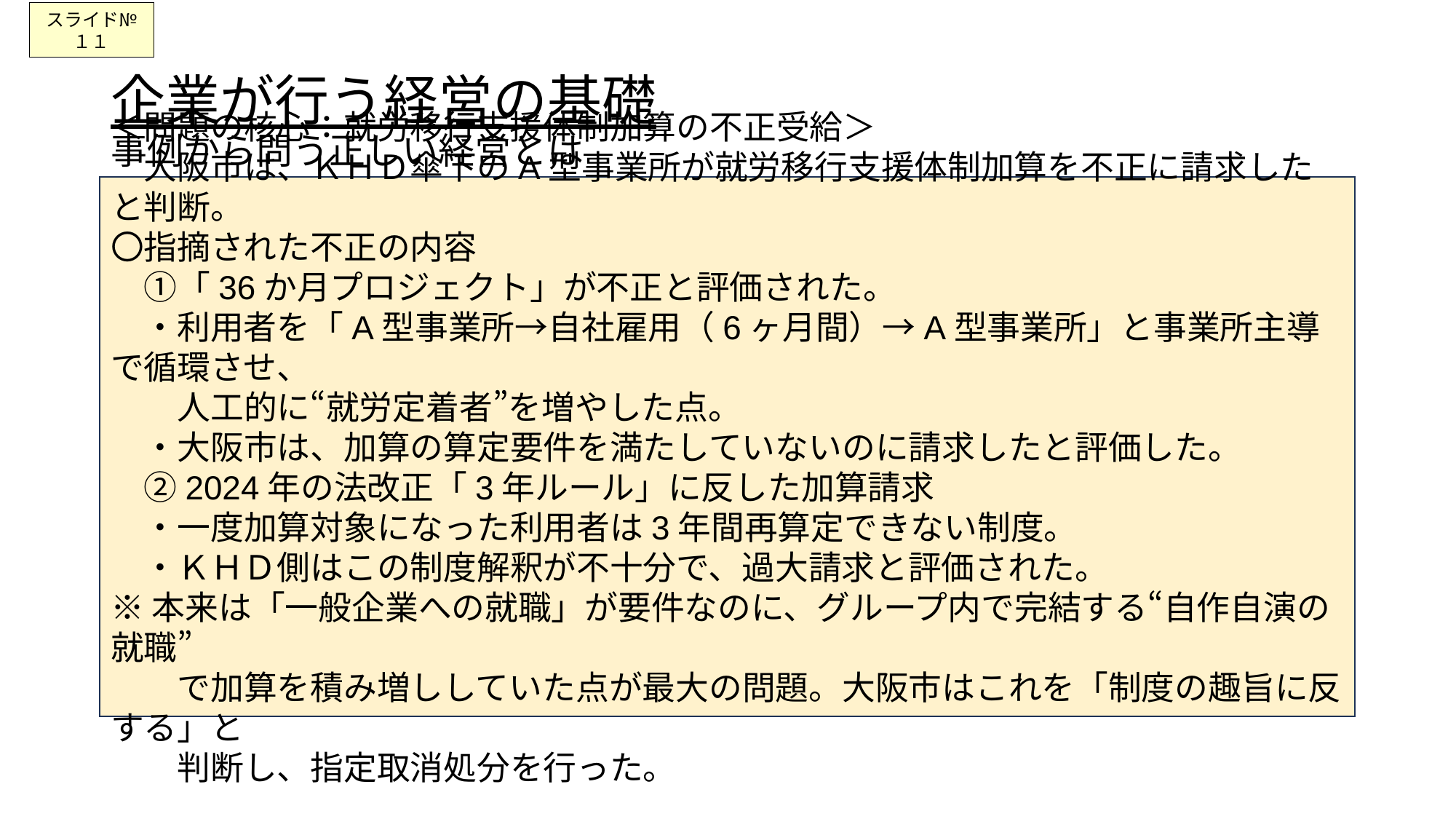

スライド№１１
# 企業が行う経営の基礎 事例から問う正しい経営とは
＜問題の核心：就労移行支援体制加算の不正受給＞
　大阪市は、ＫＨＤ傘下のA型事業所が就労移行支援体制加算を不正に請求したと判断。
〇指摘された不正の内容
　①「36か月プロジェクト」が不正と評価された。
　・利用者を「A型事業所→自社雇用（6ヶ月間）→A型事業所」と事業所主導で循環させ、
　　人工的に“就労定着者”を増やした点。
　・大阪市は、加算の算定要件を満たしていないのに請求したと評価した。
　②2024年の法改正「3年ルール」に反した加算請求
　・一度加算対象になった利用者は3年間再算定できない制度。
　・ＫＨＤ側はこの制度解釈が不十分で、過大請求と評価された。
※本来は「一般企業への就職」が要件なのに、グループ内で完結する“自作自演の就職”
　　で加算を積み増ししていた点が最大の問題。大阪市はこれを「制度の趣旨に反する」と
　　判断し、指定取消処分を行った。